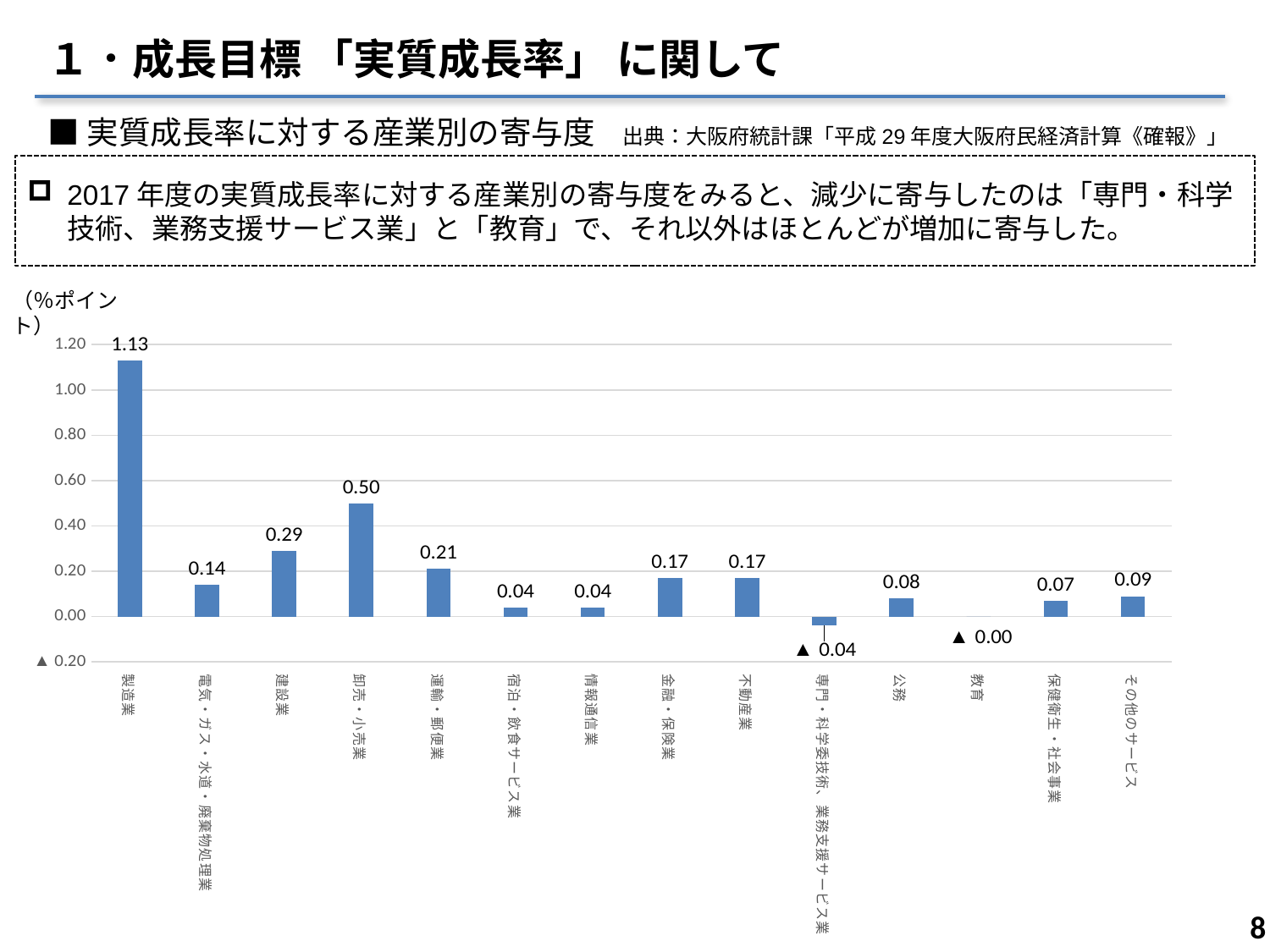

１．成長目標 「実質成長率」 に関して
■実質成長率に対する産業別の寄与度　出典：大阪府統計課「平成29年度大阪府民経済計算《確報》」
2017年度の実質成長率に対する産業別の寄与度をみると、減少に寄与したのは「専門・科学技術、業務支援サービス業」と「教育」で、それ以外はほとんどが増加に寄与した。
（％ポイント）

### Chart

| Category | 寄与度 |
|---|---|
| 製造業 | 1.13 |
| 電気・ガス・水道・廃棄物処理業 | 0.14 |
| 建設業 | 0.29 |
| 卸売・小売業 | 0.5 |
| 運輸・郵便業 | 0.21 |
| 宿泊・飲食サービス業 | 0.04 |
| 情報通信業 | 0.04 |
| 金融・保険業 | 0.17 |
| 不動産業 | 0.17 |
| 専門・科学委技術、業務支援サービス業 | -0.04 |
| 公務 | 0.08 |
| 教育 | -1e-06 |
| 保健衛生・社会事業 | 0.07 |
| その他のサービス | 0.09 |
8